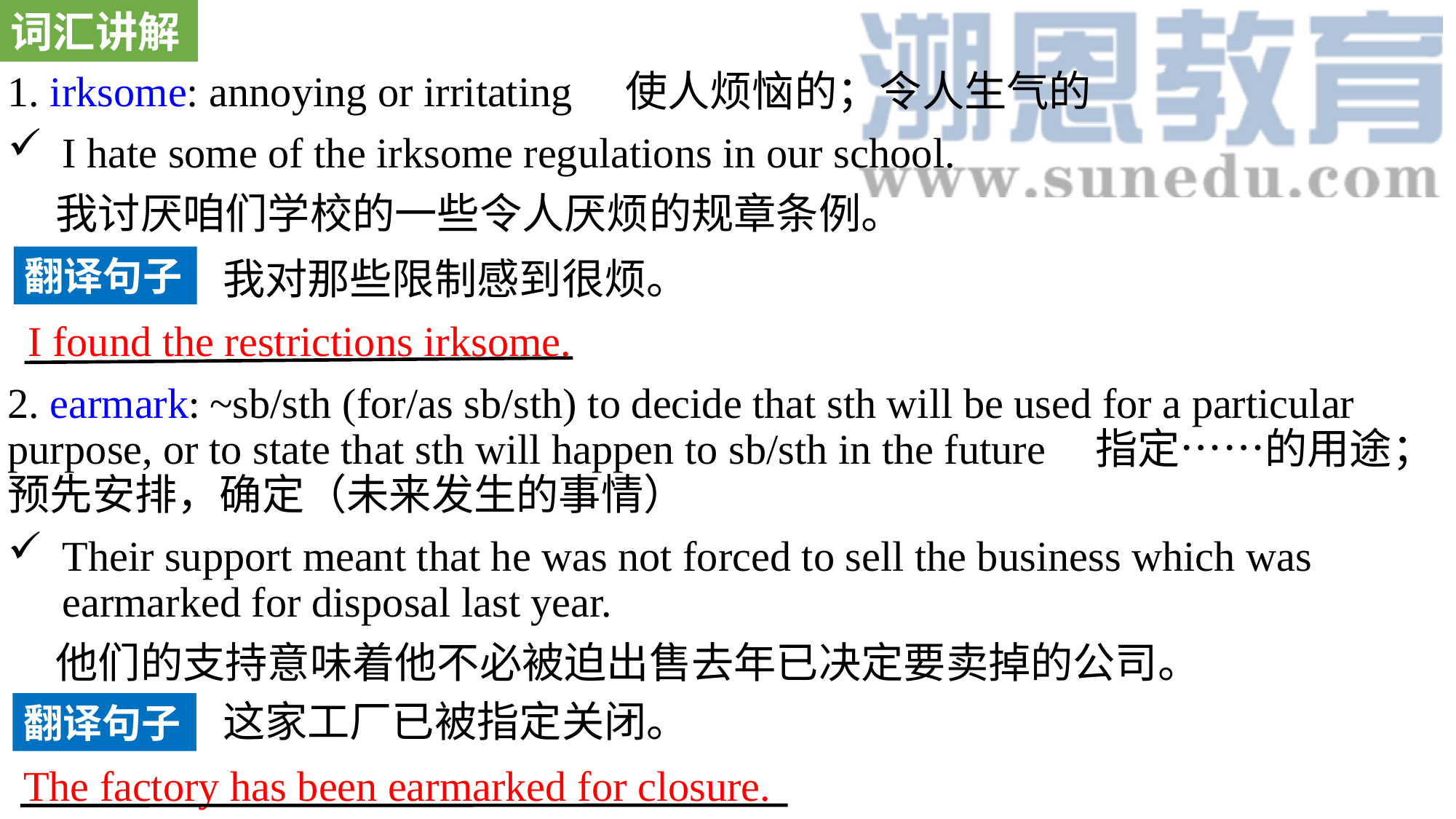

词汇讲解
1. irksome: annoying or irritating    使人烦恼的；令人生气的
I hate some of the irksome regulations in our school.
    我讨厌咱们学校的一些令人厌烦的规章条例。

2. earmark: ~sb/sth (for/as sb/sth) to decide that sth will be used for a particular purpose, or to state that sth will happen to sb/sth in the future    指定……的用途；预先安排，确定（未来发生的事情）
Their support meant that he was not forced to sell the business which was earmarked for disposal last year.
    他们的支持意味着他不必被迫出售去年已决定要卖掉的公司。

翻译句子
我对那些限制感到很烦。
I found the restrictions irksome.
这家工厂已被指定关闭。
翻译句子
The factory has been earmarked for closure.